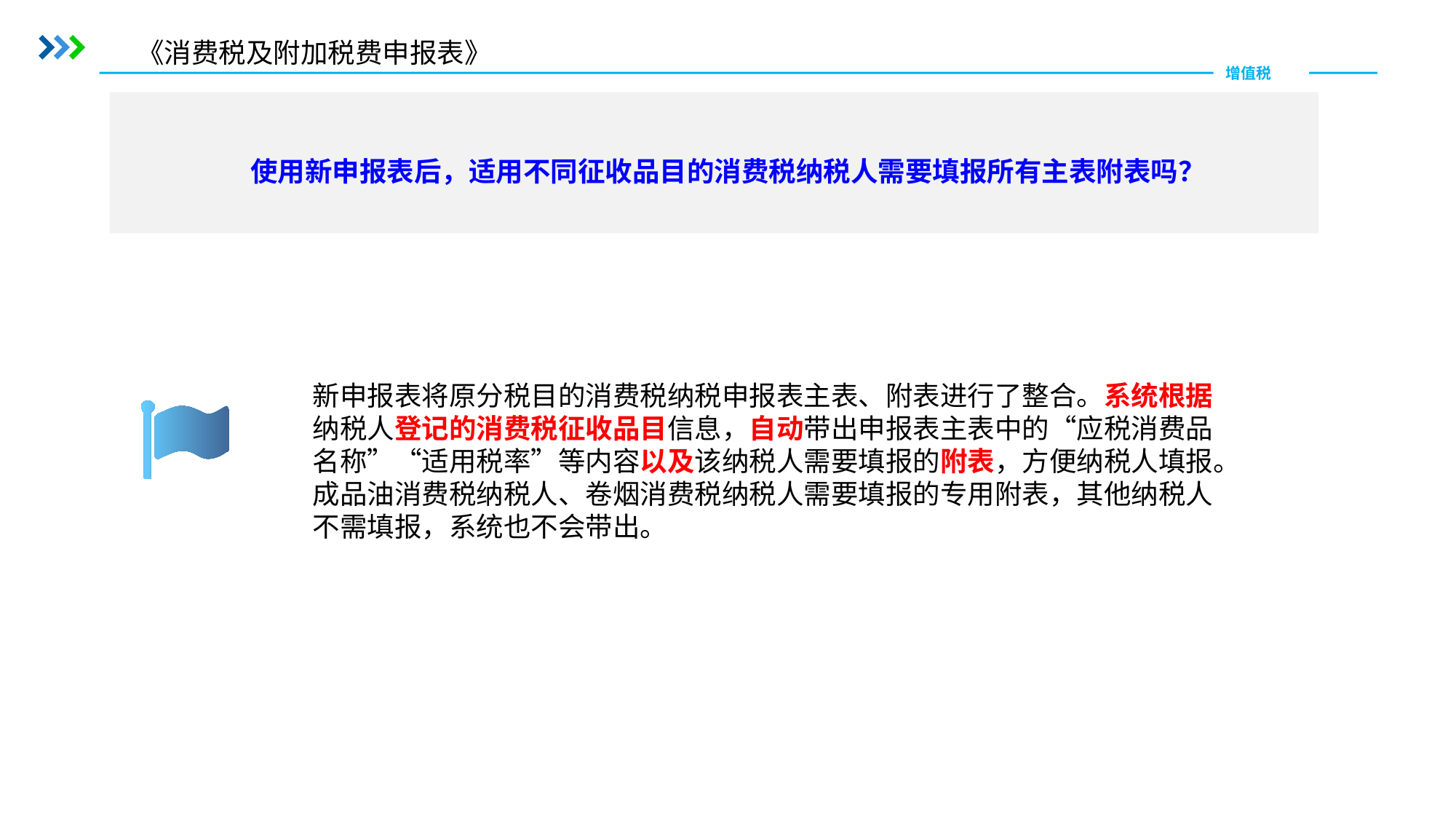

《消费税及附加税费申报表》

增值税

                    使用新申报表后，适用不同征收品目的消费税纳税人需要填报所有主表附表吗？
新申报表将原分税目的消费税纳税申报表主表、附表进行了整合。系统根据纳税人登记的消费税征收品目信息，自动带出申报表主表中的“应税消费品名称”“适用税率”等内容以及该纳税人需要填报的附表，方便纳税人填报。成品油消费税纳税人、卷烟消费税纳税人需要填报的专用附表，其他纳税人不需填报，系统也不会带出。